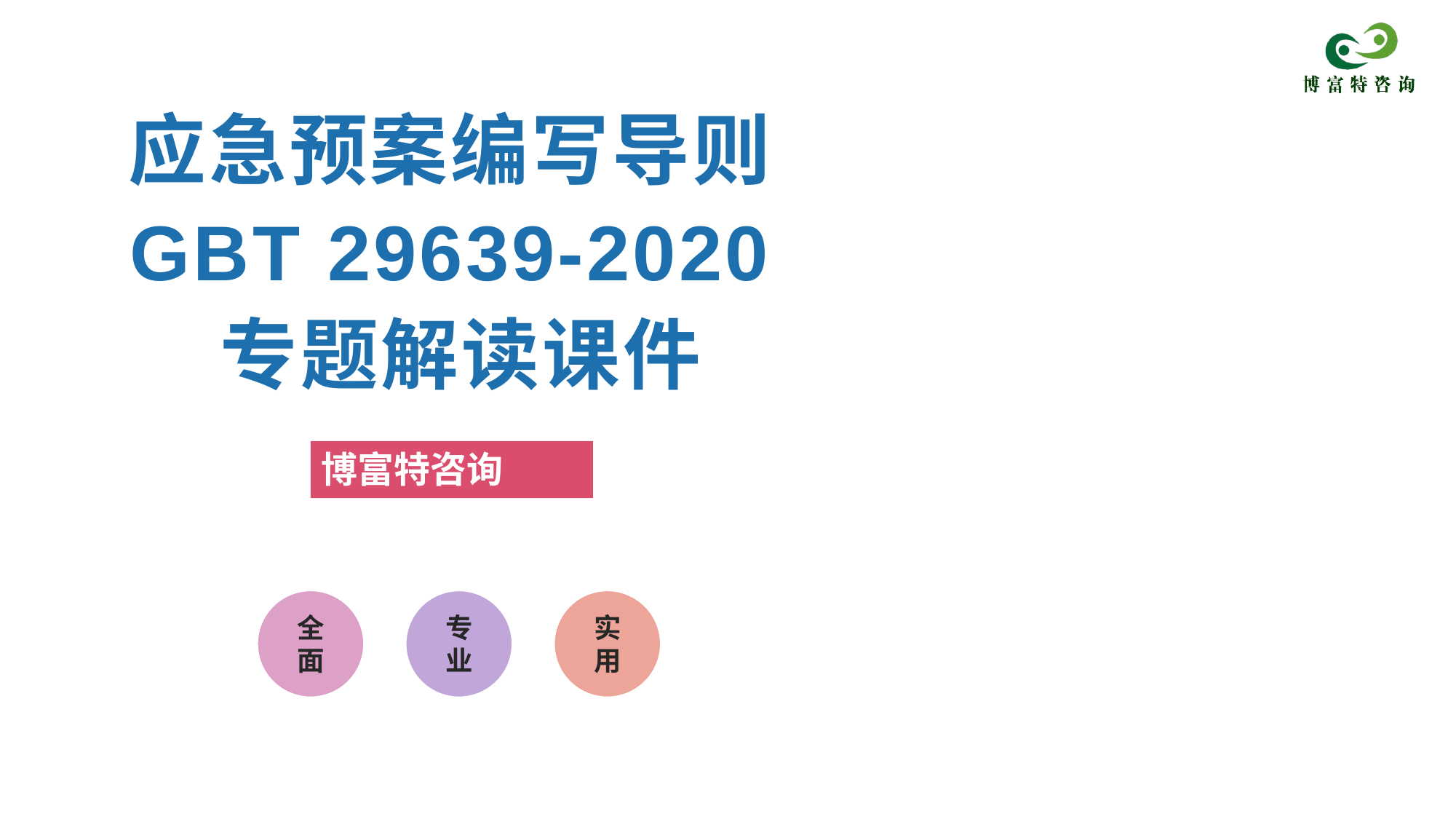

# 应急预案编写导则GBT 29639-2020专题解读课件
博富特咨询
全面
实用
专业